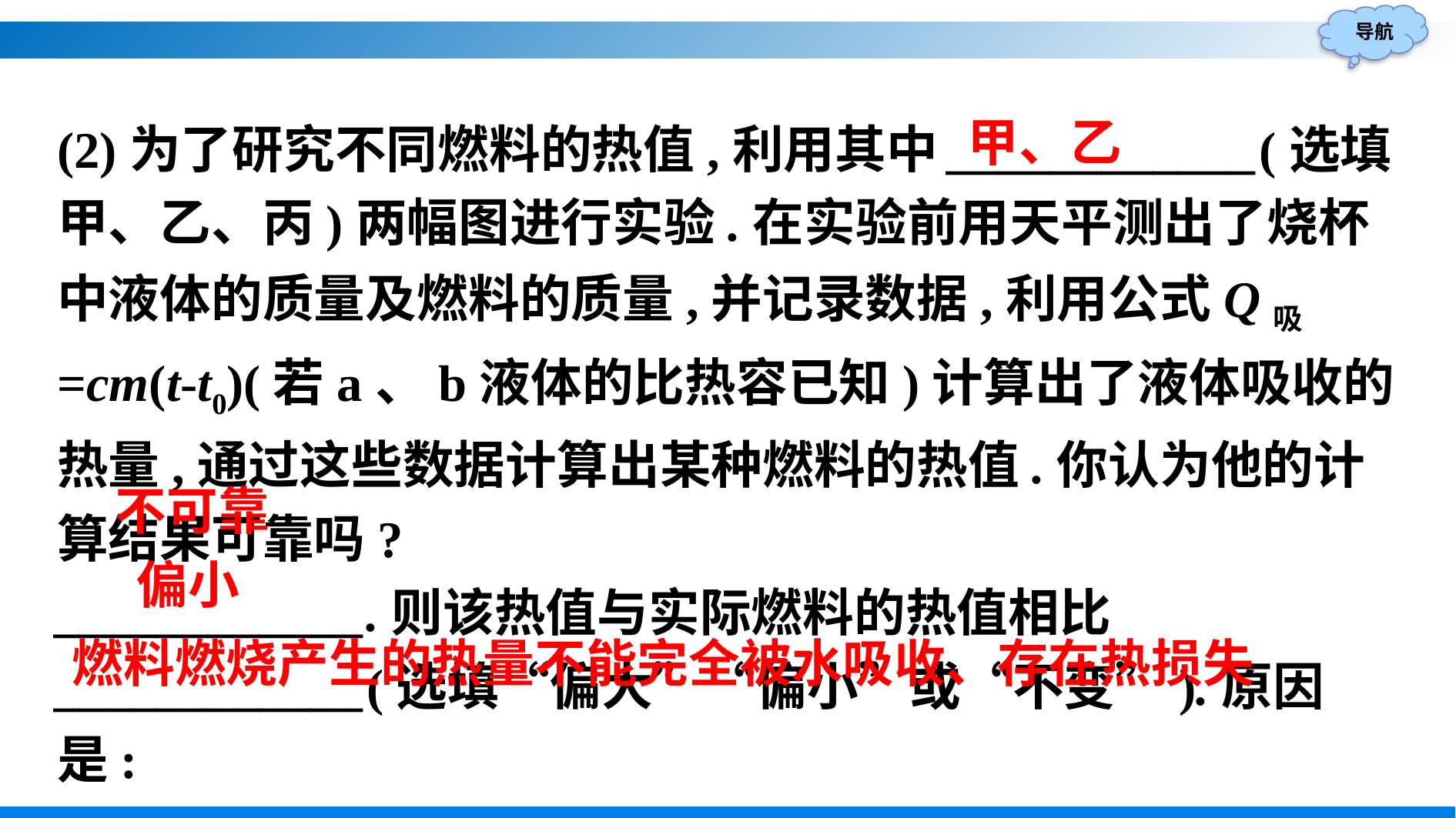

(2)为了研究不同燃料的热值,利用其中____________(选填甲、乙、丙)两幅图进行实验.在实验前用天平测出了烧杯中液体的质量及燃料的质量,并记录数据,利用公式Q吸=cm(t-t0)(若a、b液体的比热容已知)计算出了液体吸收的热量,通过这些数据计算出某种燃料的热值.你认为他的计算结果可靠吗?
____________.则该热值与实际燃料的热值相比____________(选填“偏大”“偏小”或“不变”).原因是:
_________________________________________________.
甲、乙
不可靠
偏小
燃料燃烧产生的热量不能完全被水吸收、存在热损失